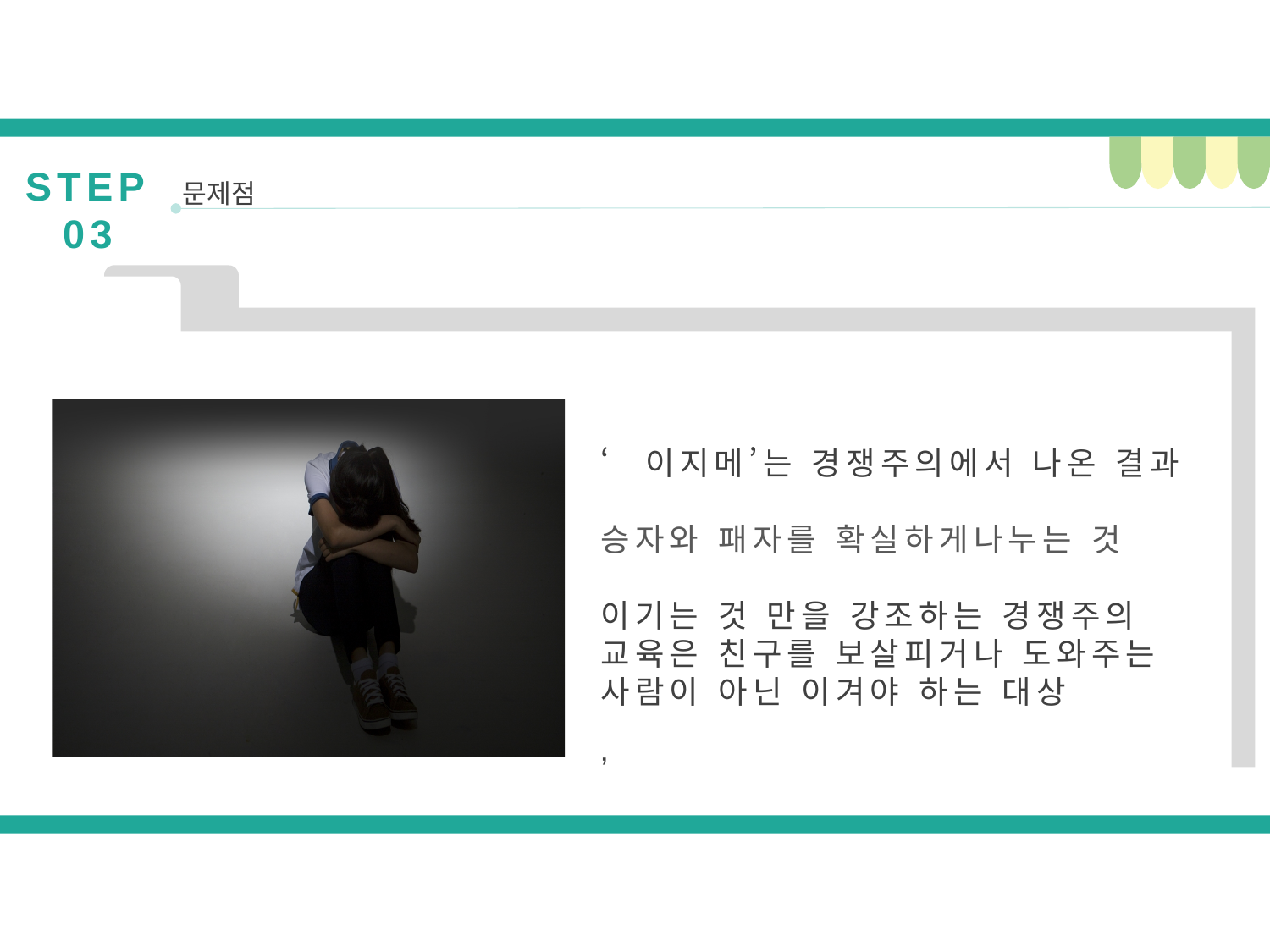

STEP 03
문제점

‘이지메’는 경쟁주의에서 나온 결과

승자와 패자를 확실하게나누는 것

이기는 것 만을 강조하는 경쟁주의 교육은 친구를 보살피거나 도와주는 사람이 아닌 이겨야 하는 대상

’